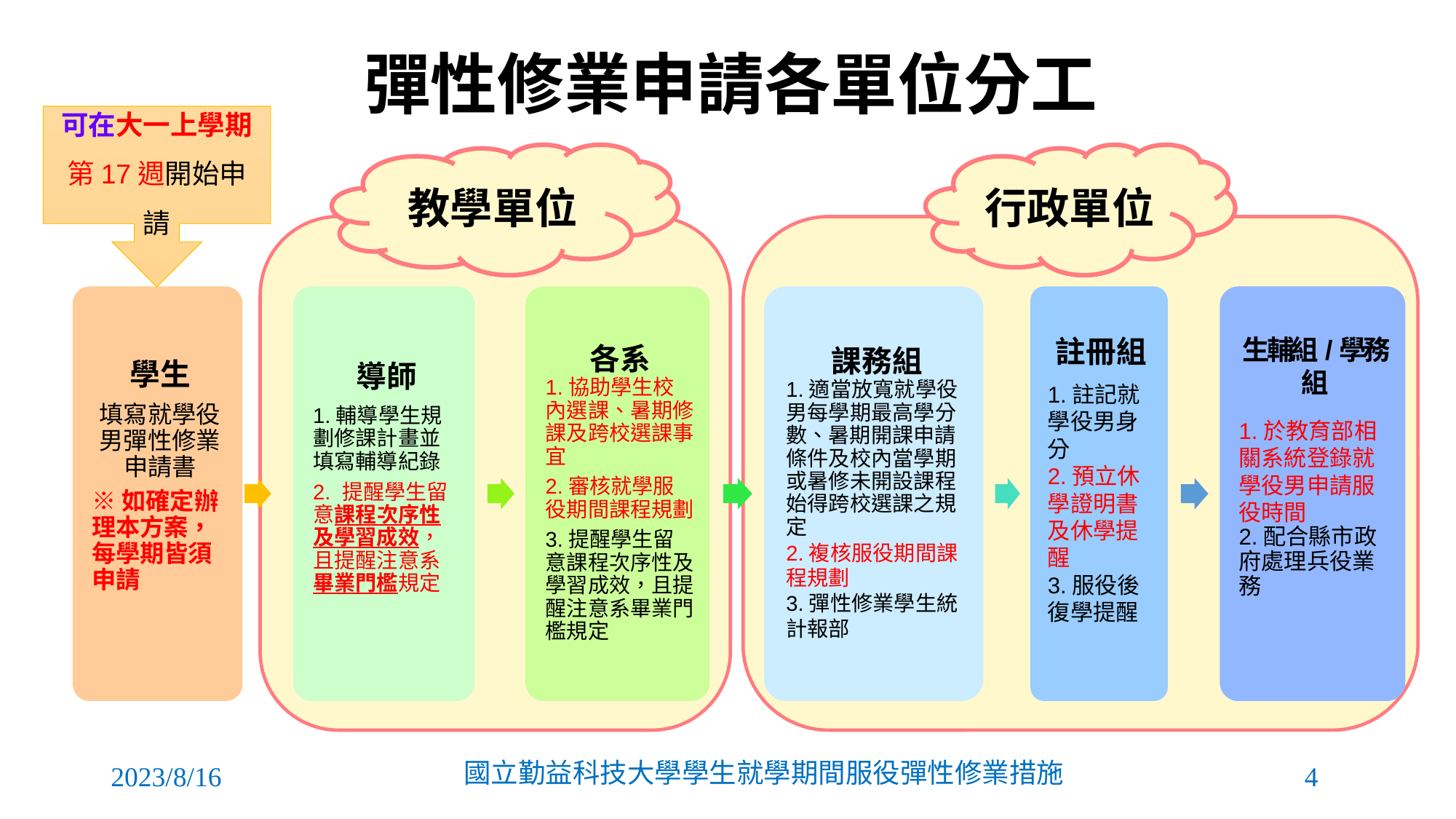

彈性修業申請各單位分工
可在大一上學期
第17週開始申請
行政單位

教學單位

學生
填寫就學役男彈性修業申請書
※如確定辦理本方案，每學期皆須申請

導師
1.輔導學生規劃修課計畫並填寫輔導紀錄
2. 提醒學生留意課程次序性及學習成效，且提醒注意系畢業門檻規定

各系
1.協助學生校內選課、暑期修課及跨校選課事宜
2.審核就學服役期間課程規劃
3.提醒學生留意課程次序性及學習成效，且提醒注意系畢業門檻規定

課務組
1.適當放寬就學役男每學期最高學分數、暑期開課申請條件及校內當學期或暑修未開設課程始得跨校選課之規定
2.複核服役期間課程規劃
3.彈性修業學生統計報部

註冊組
1.註記就學役男身分
2.預立休學證明書及休學提醒
3.服役後復學提醒

生輔組/學務組
1.於教育部相關系統登錄就學役男申請服役時間
2.配合縣市政府處理兵役業務

2023/8/16
國立勤益科技大學學生就學期間服役彈性修業措施
4